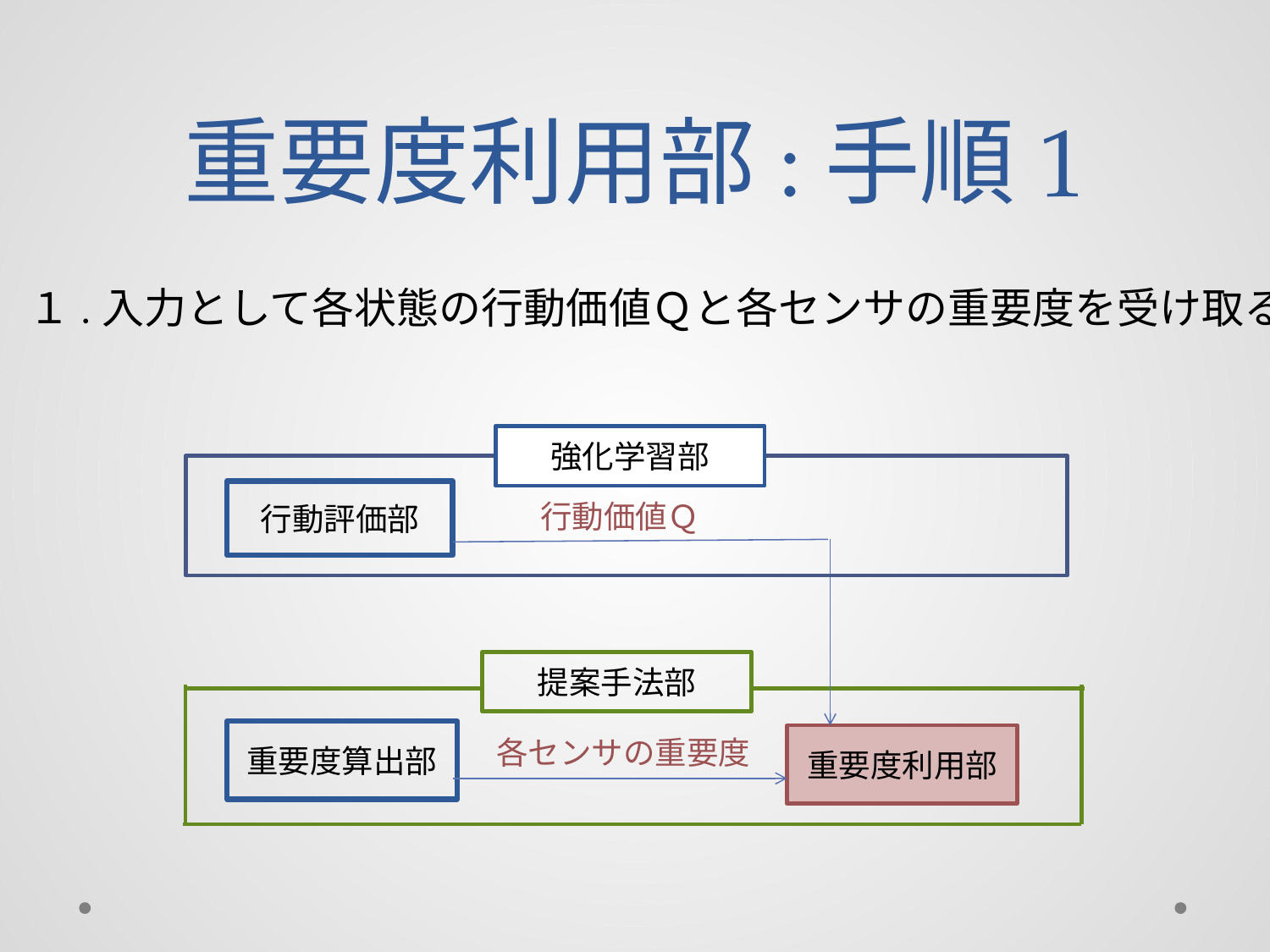

# 重要度利用部:手順1
１.入力として各状態の行動価値Ｑと各センサの重要度を受け取る
強化学習部

行動価値Ｑ
提案手法部
重要度算出部
重要度利用部
各センサの重要度
行動評価部